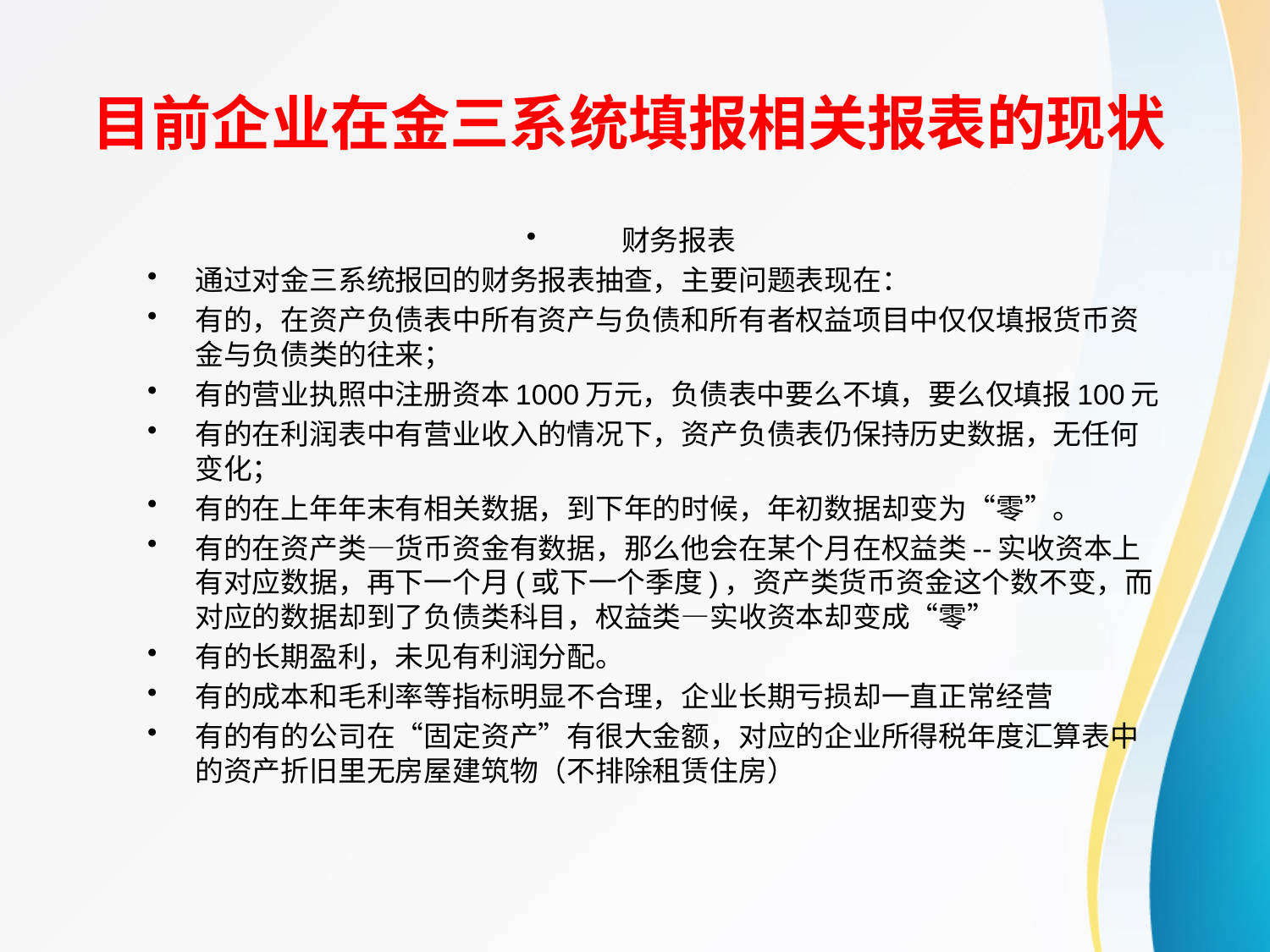

# 目前企业在金三系统填报相关报表的现状
财务报表
通过对金三系统报回的财务报表抽查，主要问题表现在：
有的，在资产负债表中所有资产与负债和所有者权益项目中仅仅填报货币资金与负债类的往来；
有的营业执照中注册资本1000万元，负债表中要么不填，要么仅填报100元
有的在利润表中有营业收入的情况下，资产负债表仍保持历史数据，无任何变化；
有的在上年年末有相关数据，到下年的时候，年初数据却变为“零”。
有的在资产类—货币资金有数据，那么他会在某个月在权益类--实收资本上有对应数据，再下一个月(或下一个季度)，资产类货币资金这个数不变，而对应的数据却到了负债类科目，权益类—实收资本却变成“零”
有的长期盈利，未见有利润分配。
有的成本和毛利率等指标明显不合理，企业长期亏损却一直正常经营
有的有的公司在“固定资产”有很大金额，对应的企业所得税年度汇算表中的资产折旧里无房屋建筑物（不排除租赁住房）